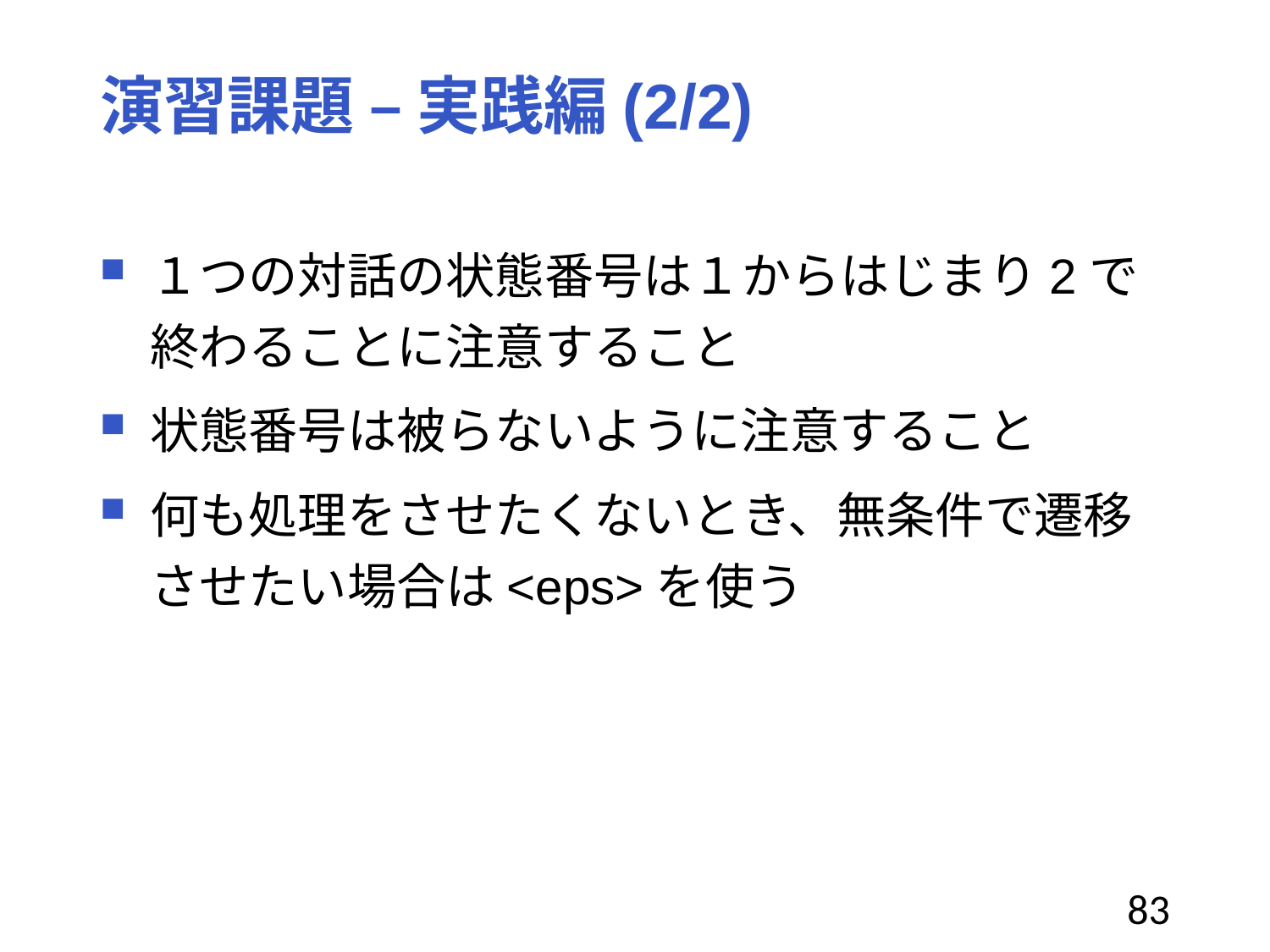

# 演習課題 – 実践編(2/2)
１つの対話の状態番号は１からはじまり2で終わることに注意すること
状態番号は被らないように注意すること
何も処理をさせたくないとき、無条件で遷移させたい場合は<eps>を使う

83